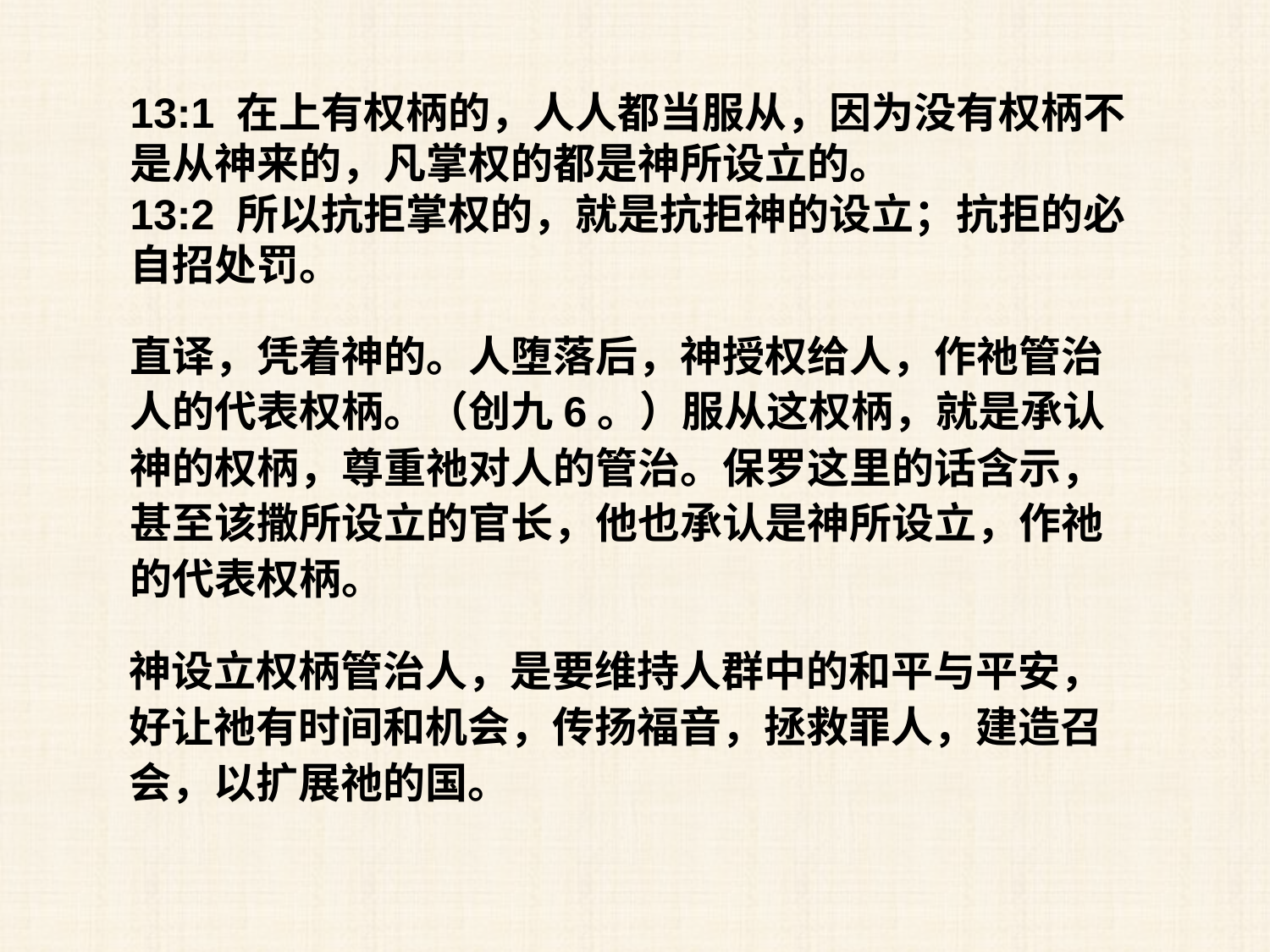

13:1 在上有权柄的，人人都当服从，因为没有权柄不是从神来的，凡掌权的都是神所设立的。
13:2 所以抗拒掌权的，就是抗拒神的设立；抗拒的必自招处罚。
直译，凭着神的。人堕落后，神授权给人，作祂管治人的代表权柄。（创九6。）服从这权柄，就是承认神的权柄，尊重祂对人的管治。保罗这里的话含示，甚至该撒所设立的官长，他也承认是神所设立，作祂的代表权柄。
神设立权柄管治人，是要维持人群中的和平与平安，好让祂有时间和机会，传扬福音，拯救罪人，建造召会，以扩展祂的国。